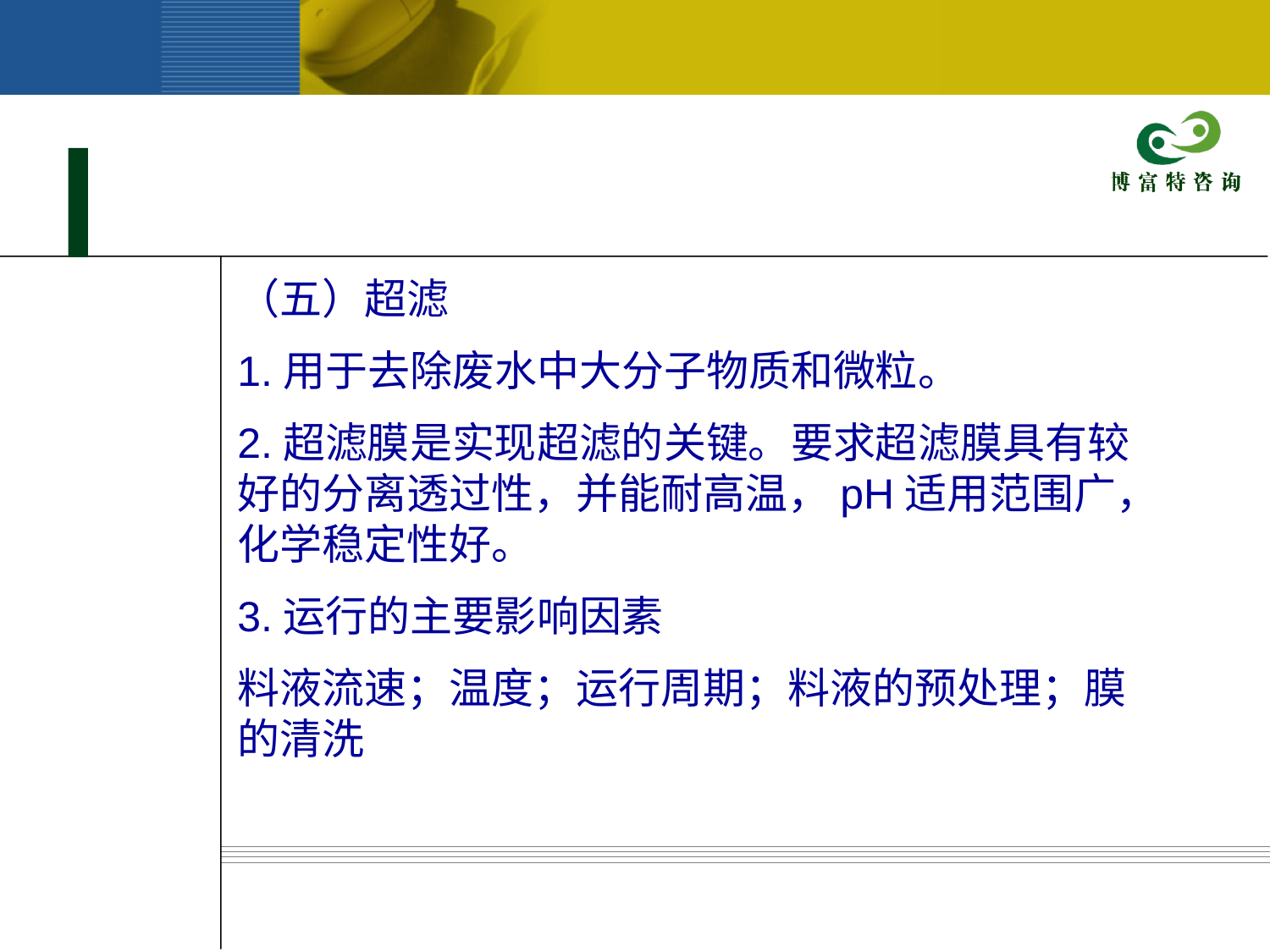

（五）超滤
1.用于去除废水中大分子物质和微粒。
2.超滤膜是实现超滤的关键。要求超滤膜具有较好的分离透过性，并能耐高温，pH适用范围广，化学稳定性好。
3.运行的主要影响因素
料液流速；温度；运行周期；料液的预处理；膜的清洗